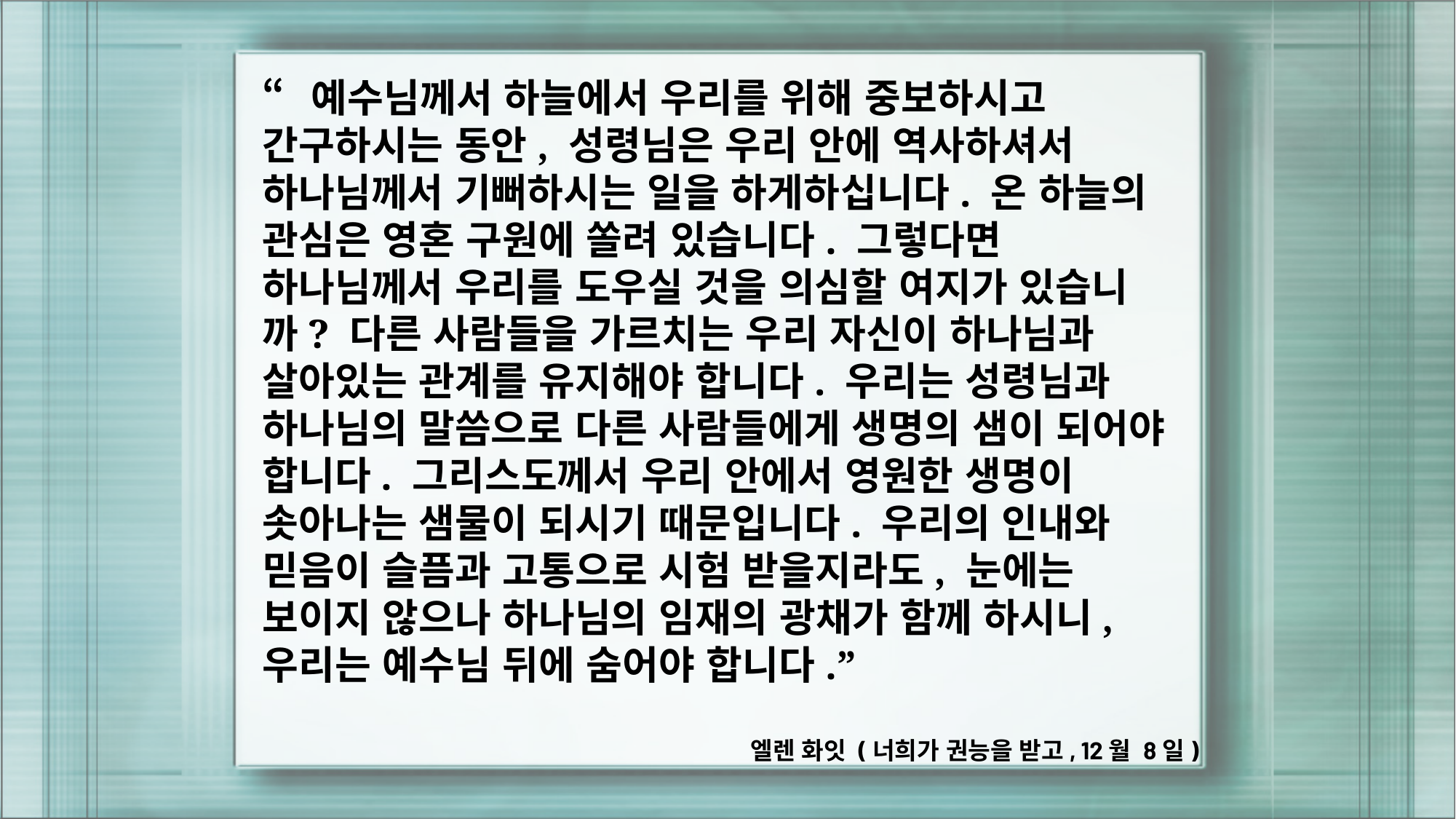

“예수님께서 하늘에서 우리를 위해 중보하시고 간구하시는 동안, 성령님은 우리 안에 역사하셔서 하나님께서 기뻐하시는 일을 하게하십니다. 온 하늘의 관심은 영혼 구원에 쏠려 있습니다. 그렇다면 하나님께서 우리를 도우실 것을 의심할 여지가 있습니까? 다른 사람들을 가르치는 우리 자신이 하나님과 살아있는 관계를 유지해야 합니다. 우리는 성령님과 하나님의 말씀으로 다른 사람들에게 생명의 샘이 되어야 합니다. 그리스도께서 우리 안에서 영원한 생명이 솟아나는 샘물이 되시기 때문입니다. 우리의 인내와 믿음이 슬픔과 고통으로 시험 받을지라도, 눈에는 보이지 않으나 하나님의 임재의 ​​광채가 함께 하시니, 우리는 예수님 뒤에 숨어야 합니다.”
엘렌 화잇 (너희가 권능을 받고, 12월 8일)